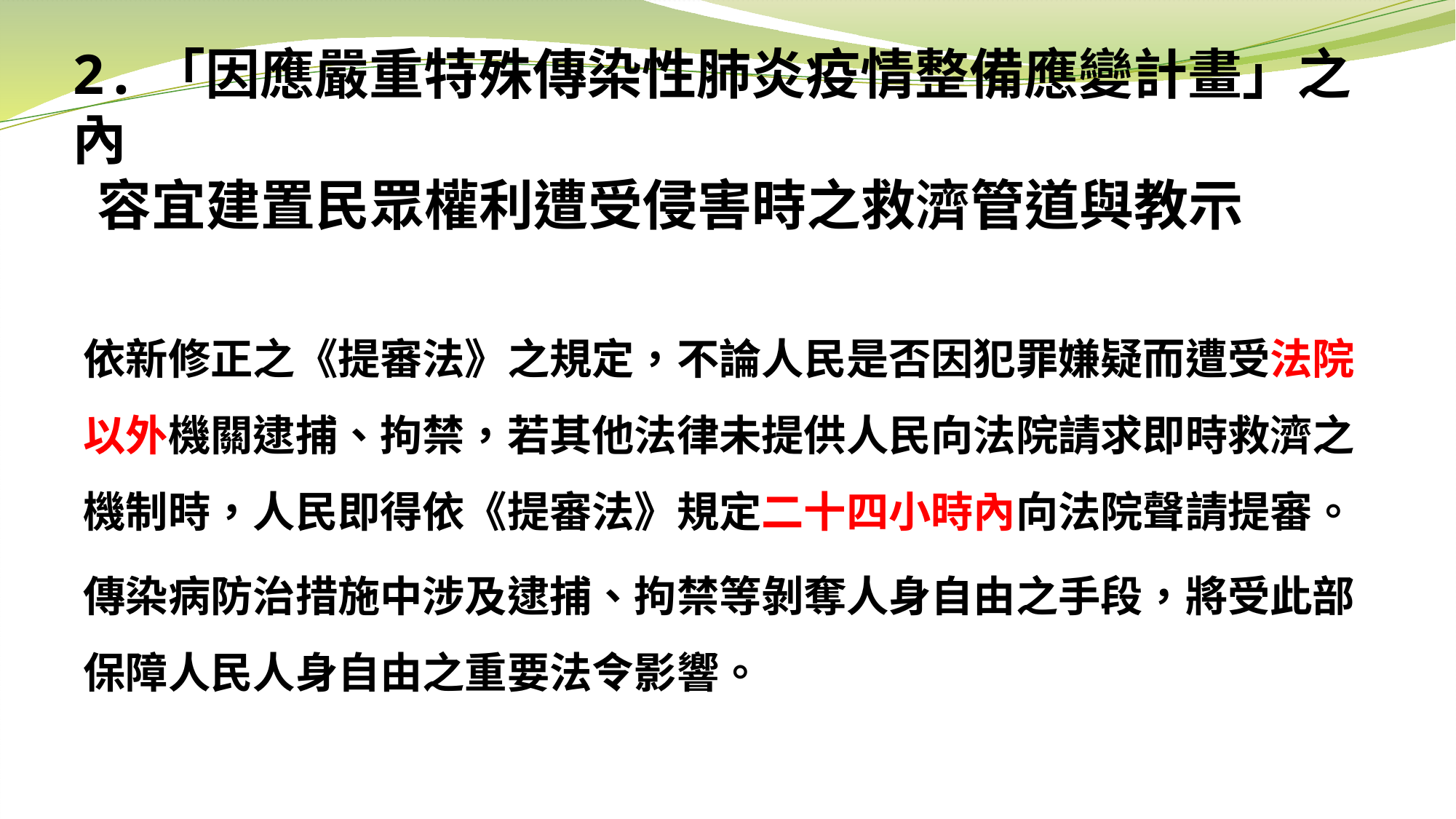

# 2.「因應嚴重特殊傳染性肺炎疫情整備應變計畫」之內 容宜建置民眾權利遭受侵害時之救濟管道與教示
依新修正之《提審法》之規定，不論人民是否因犯罪嫌疑而遭受法院以外機關逮捕、拘禁，若其他法律未提供人民向法院請求即時救濟之機制時，人民即得依《提審法》規定二十四小時內向法院聲請提審。
傳染病防治措施中涉及逮捕、拘禁等剝奪人身自由之手段，將受此部保障人民人身自由之重要法令影響。